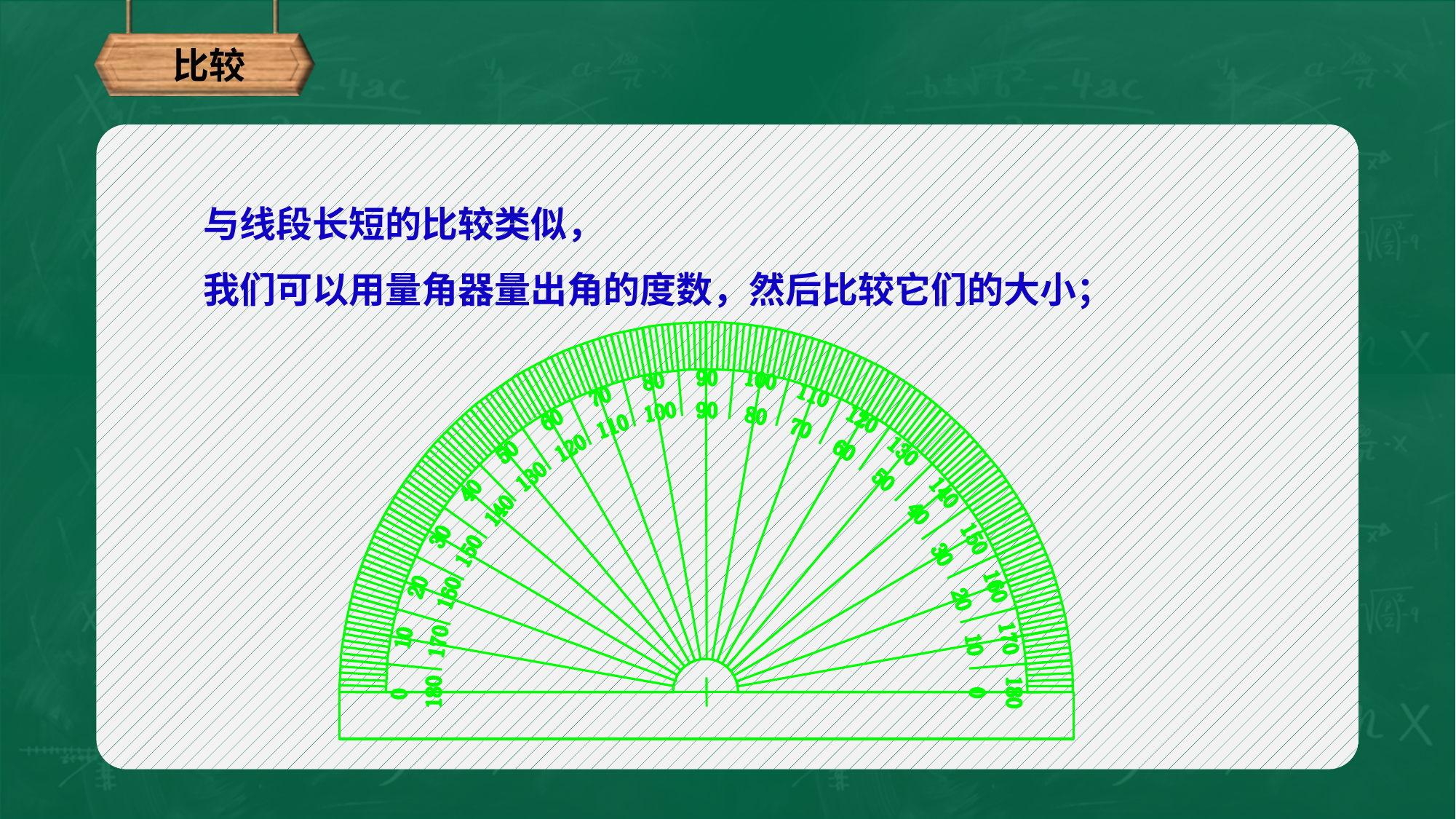

比较
与线段长短的比较类似，
我们可以用量角器量出角的度数，然后比较它们的大小；